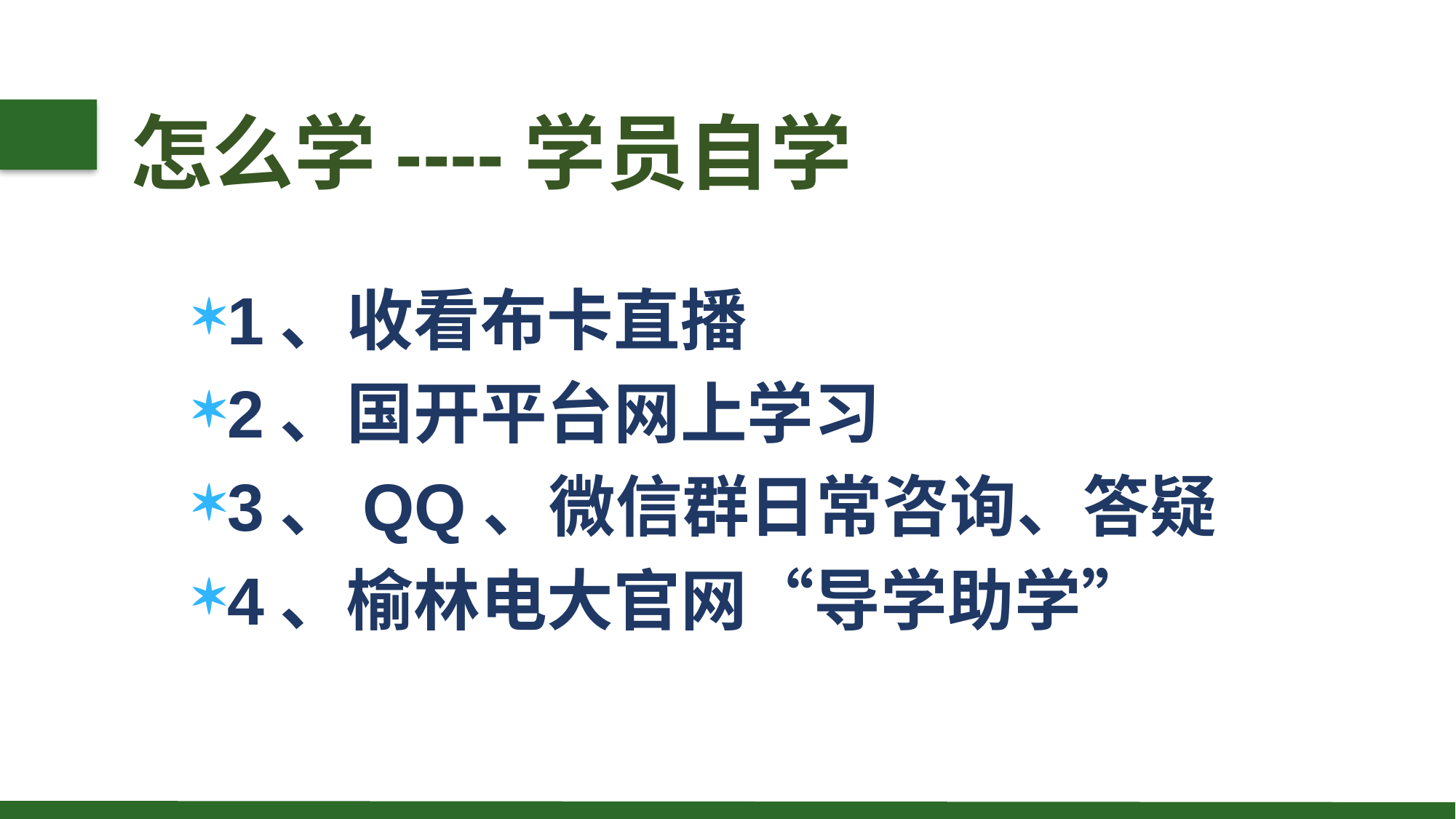

怎么学----学员自学

01

1、收看布卡直播
2、国开平台网上学习
3、QQ、微信群日常咨询、答疑
4、榆林电大官网“导学助学”